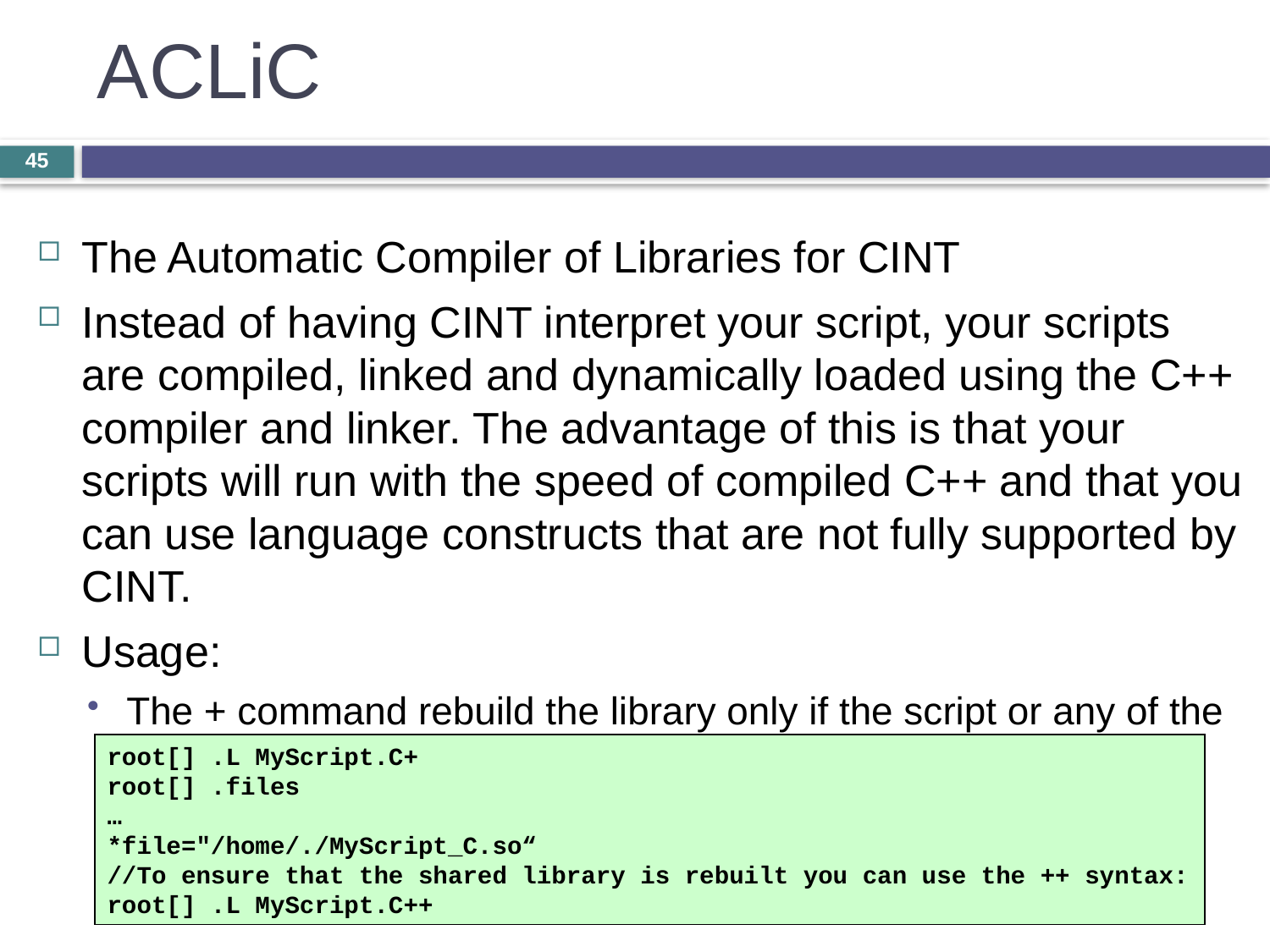

ACLiC
The Automatic Compiler of Libraries for CINT
Instead of having CINT interpret your script, your scripts are compiled, linked and dynamically loaded using the C++ compiler and linker. The advantage of this is that your scripts will run with the speed of compiled C++ and that you can use language constructs that are not fully supported by CINT.
Usage:
The + command rebuild the library only if the script or any of the files it includes are newer than the library.
root[] .L MyScript.C+
root[] .files
…
*file="/home/./MyScript_C.so“
//To ensure that the shared library is rebuilt you can use the ++ syntax:
root[] .L MyScript.C++
国科大科创培训2020
45